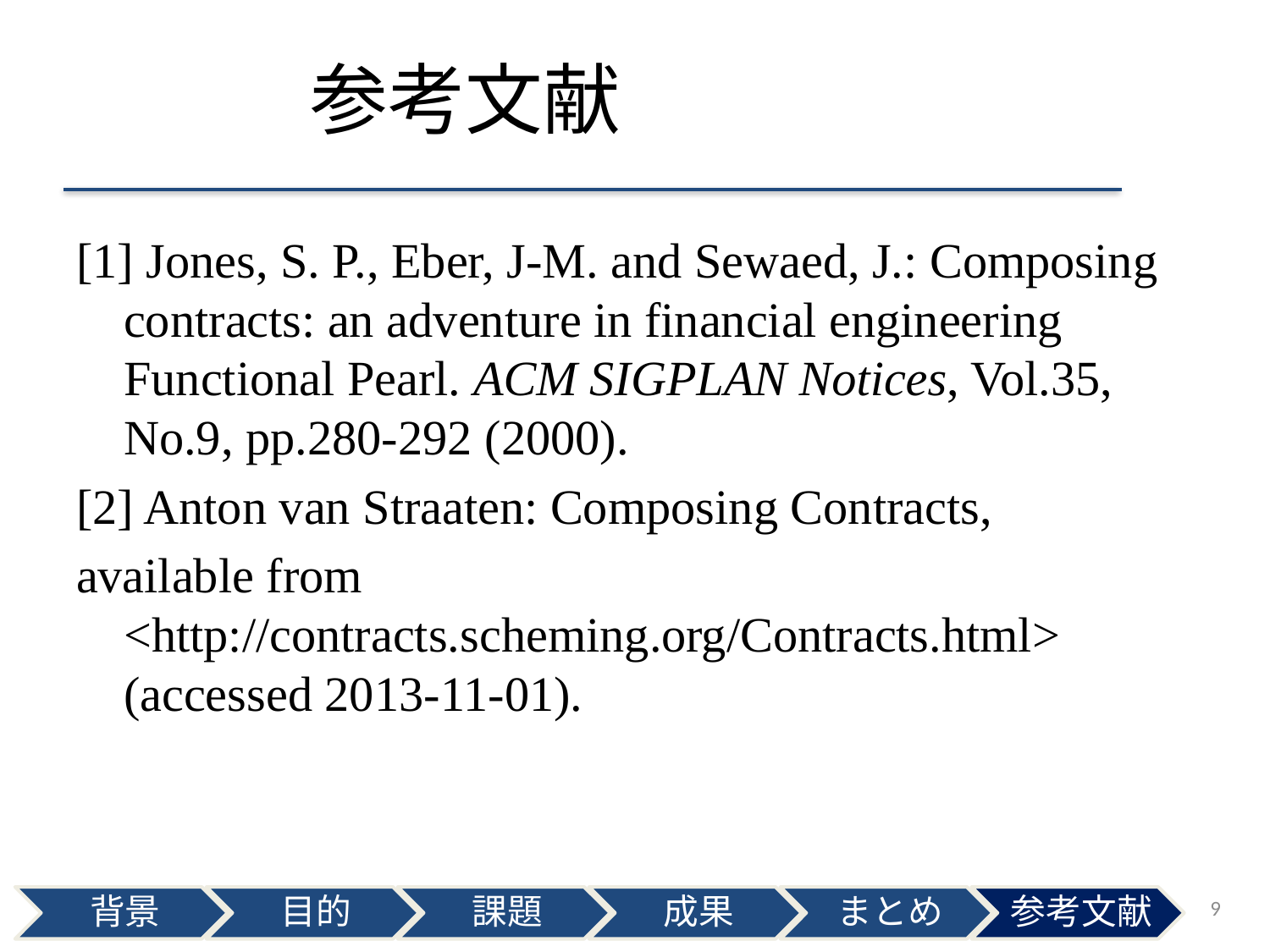

# 参考文献
[1] Jones, S. P., Eber, J-M. and Sewaed, J.: Composing contracts: an adventure in financial engineering Functional Pearl. ACM SIGPLAN Notices, Vol.35, No.9, pp.280-292 (2000).
[2] Anton van Straaten: Composing Contracts,
available from  <http://contracts.scheming.org/Contracts.html> (accessed 2013-11-01).
9
背景
目的
課題
成果
まとめ
参考文献